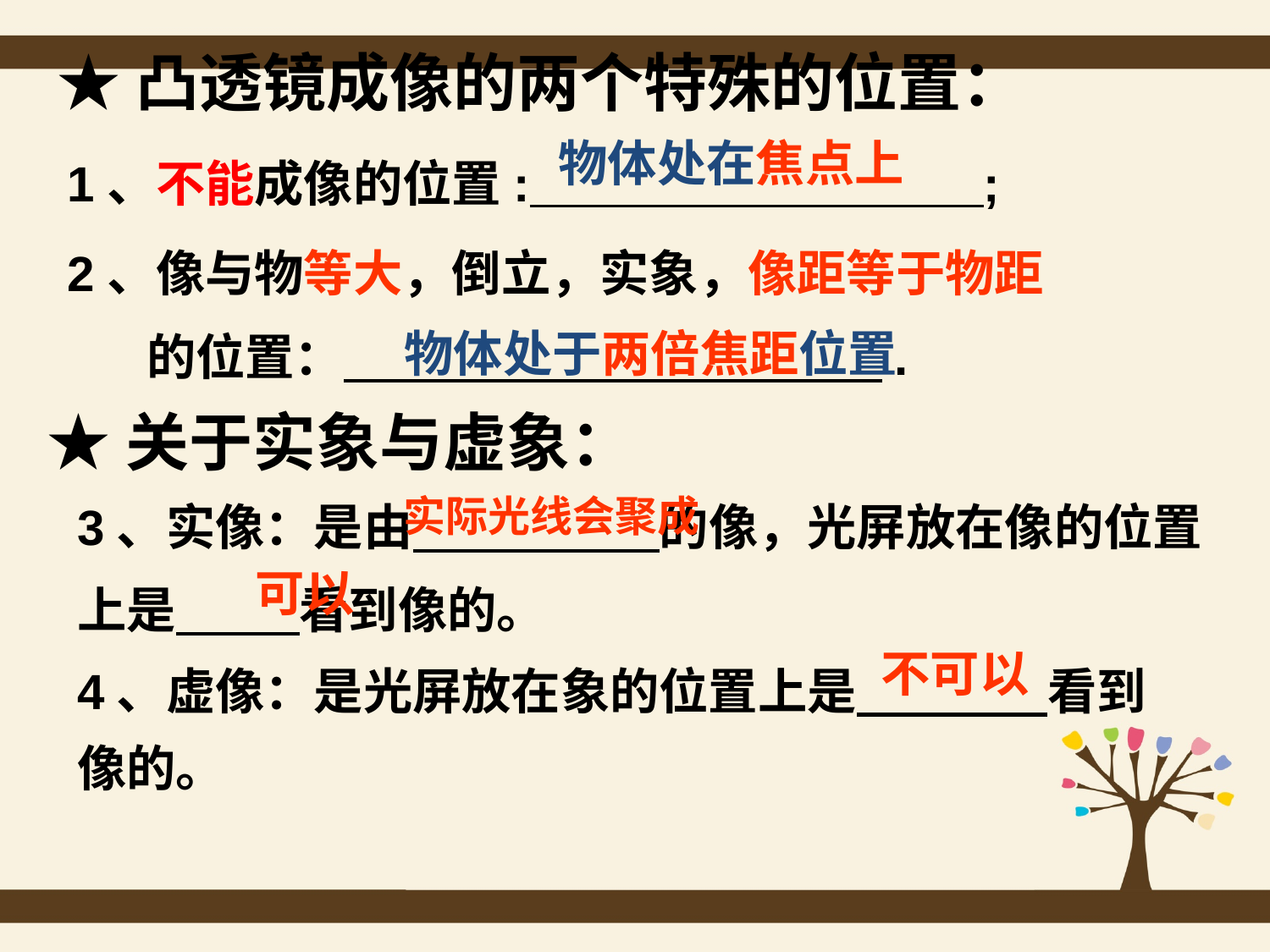

★凸透镜成像的两个特殊的位置：
物体处在焦点上
1、不能成像的位置:                                 ;
2、像与物等大，倒立，实象，像距等于物距
      的位置：                                                .
物体处于两倍焦距位置
★关于实象与虚象：
3、实像：是由                      的像，光屏放在像的位置上是           看到像的。
实际光线会聚成
可以
4、虚像：是光屏放在象的位置上是                 看到    像的。
不可以